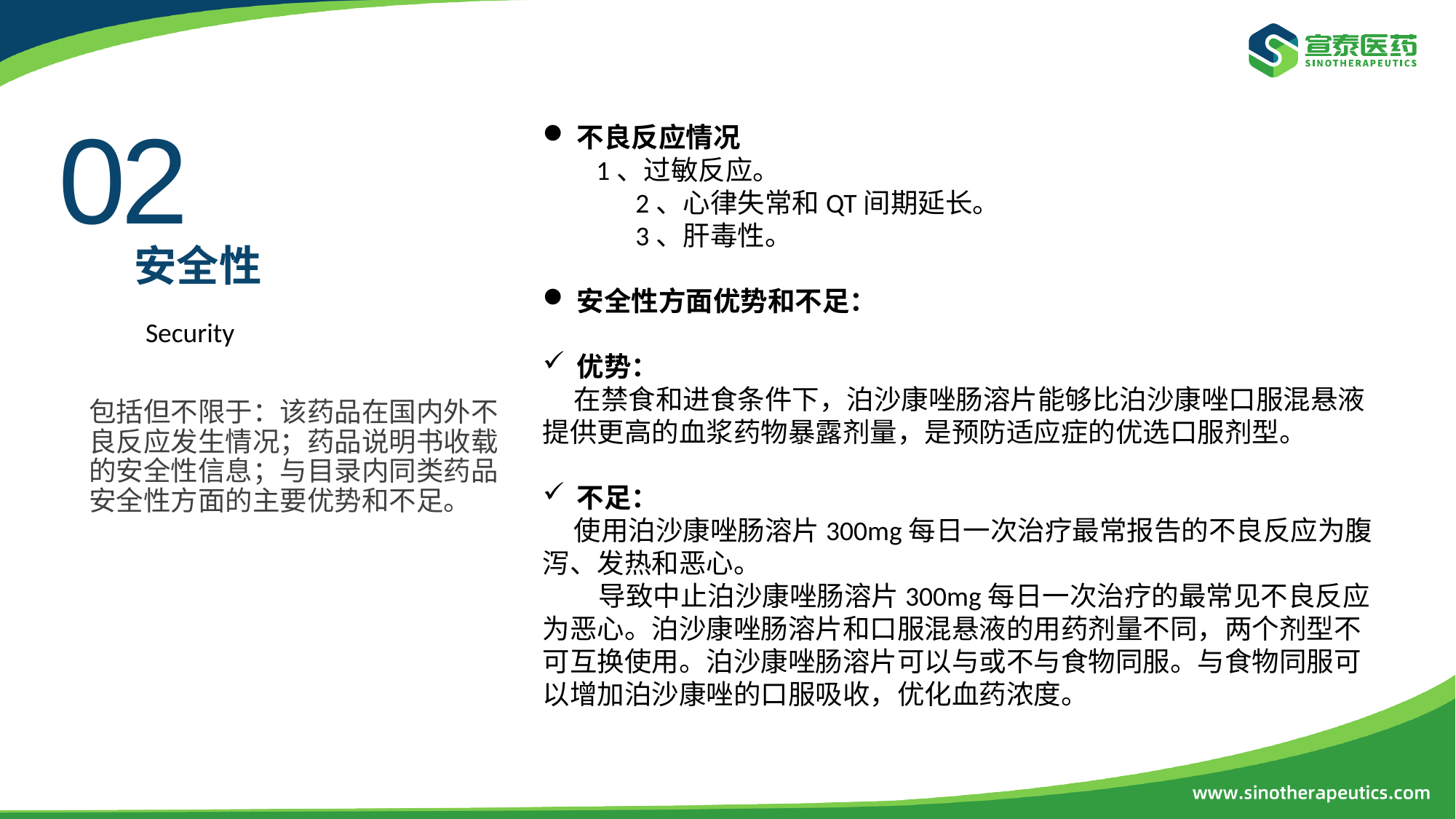

02
不良反应情况
       1、过敏反应。
               2、心律失常和QT间期延长。
               3、肝毒性。

安全性方面优势和不足：

优势：
    在禁食和进食条件下，泊沙康唑肠溶片能够比泊沙康唑口服混悬液提供更高的血浆药物暴露剂量，是预防适应症的优选口服剂型。

不足：
    使用泊沙康唑肠溶片300mg每日一次治疗最常报告的不良反应为腹泻、发热和恶心。
        导致中止泊沙康唑肠溶片300mg每日一次治疗的最常见不良反应为恶心。泊沙康唑肠溶片和口服混悬液的用药剂量不同，两个剂型不可互换使用。泊沙康唑肠溶片可以与或不与食物同服。与食物同服可以增加泊沙康唑的口服吸收，优化血药浓度。

安全性
Security
包括但不限于：该药品在国内外不良反应发生情况；药品说明书收载的安全性信息；与目录内同类药品安全性方面的主要优势和不足。